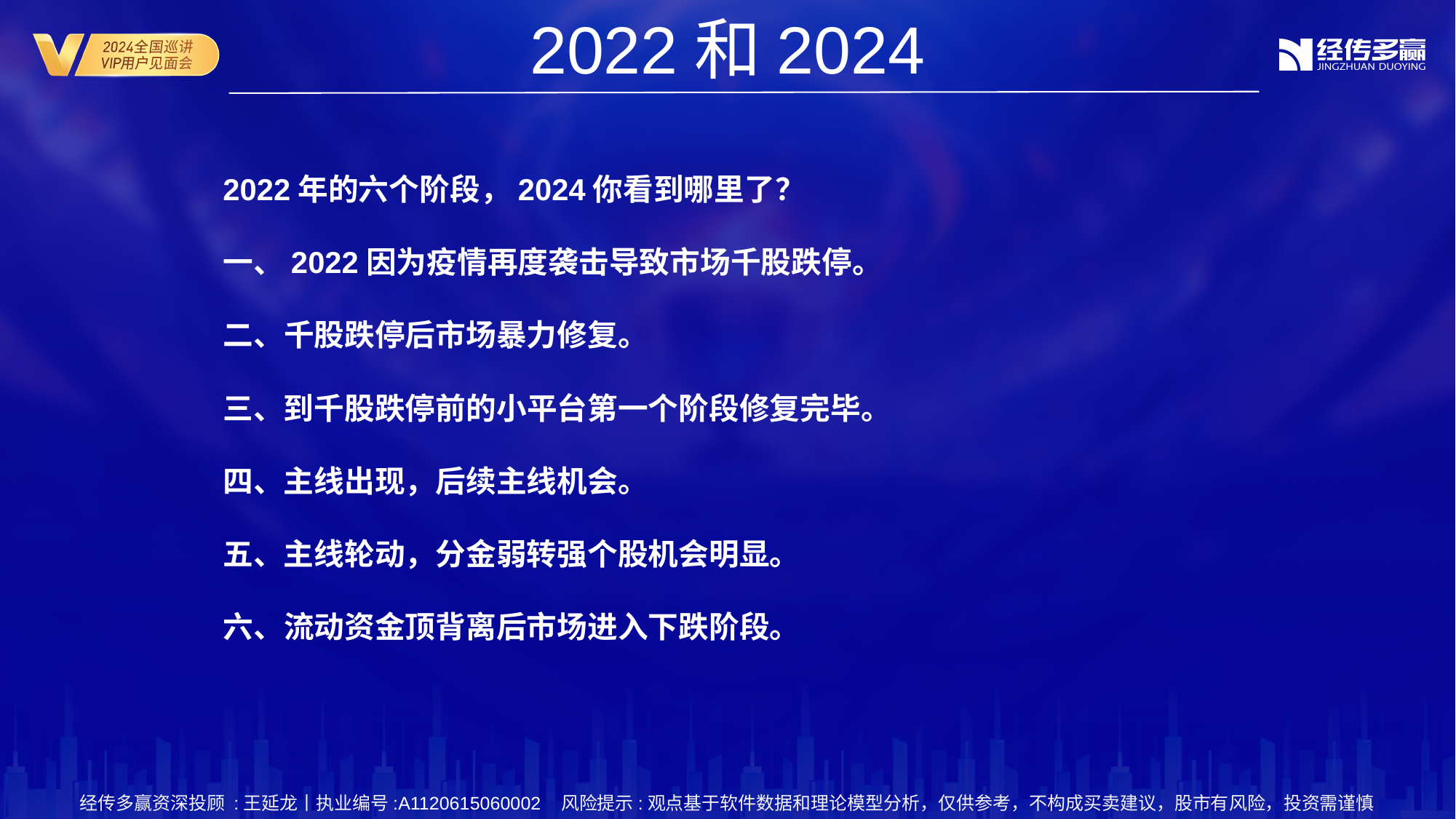

2022和2024
2022年的六个阶段，2024你看到哪里了？

一、2022因为疫情再度袭击导致市场千股跌停。

二、千股跌停后市场暴力修复。

三、到千股跌停前的小平台第一个阶段修复完毕。

四、主线出现，后续主线机会。

五、主线轮动，分金弱转强个股机会明显。

六、流动资金顶背离后市场进入下跌阶段。